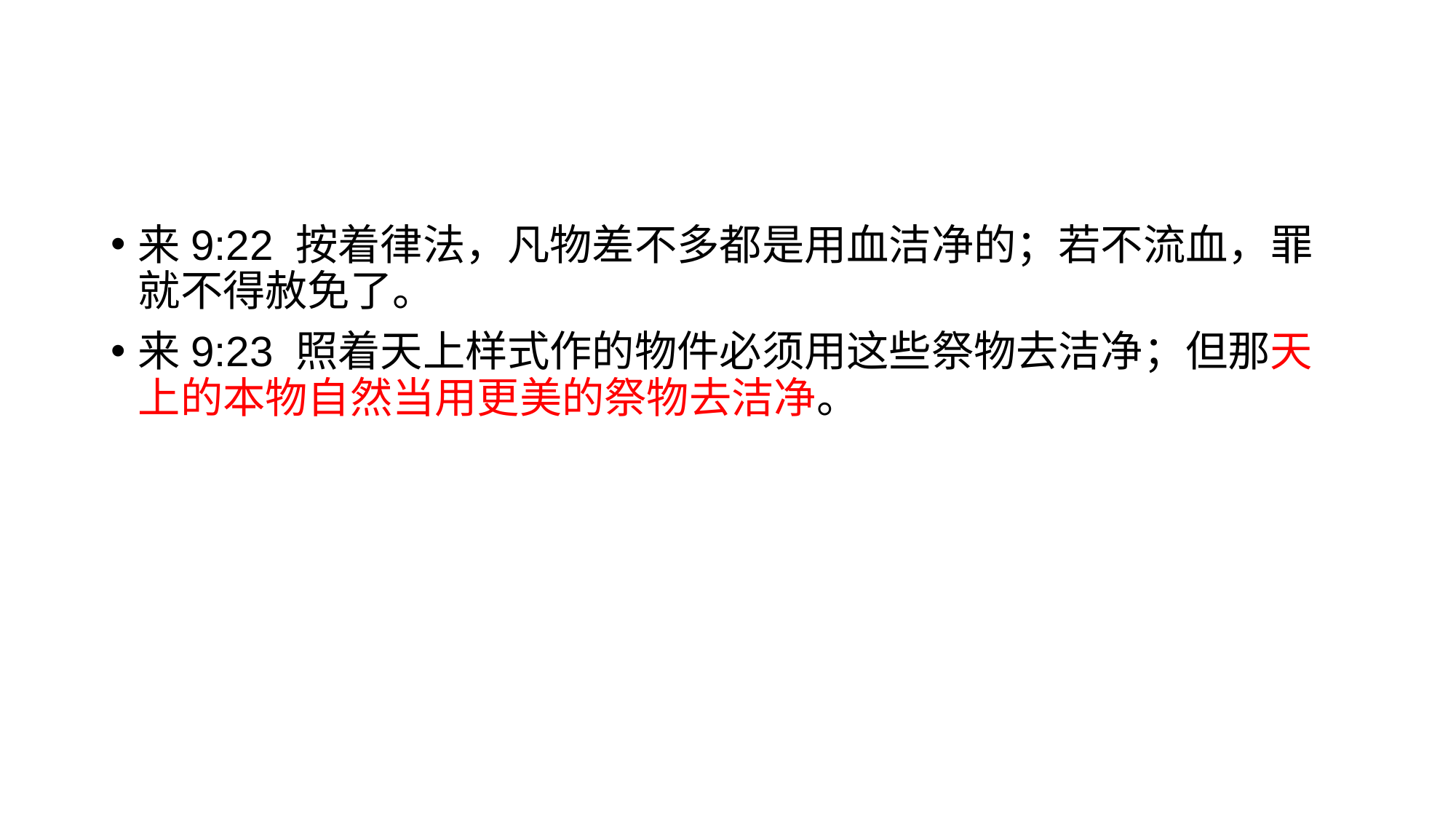

#
来9:22 按着律法，凡物差不多都是用血洁净的；若不流血，罪就不得赦免了。
来9:23 照着天上样式作的物件必须用这些祭物去洁净；但那天上的本物自然当用更美的祭物去洁净。